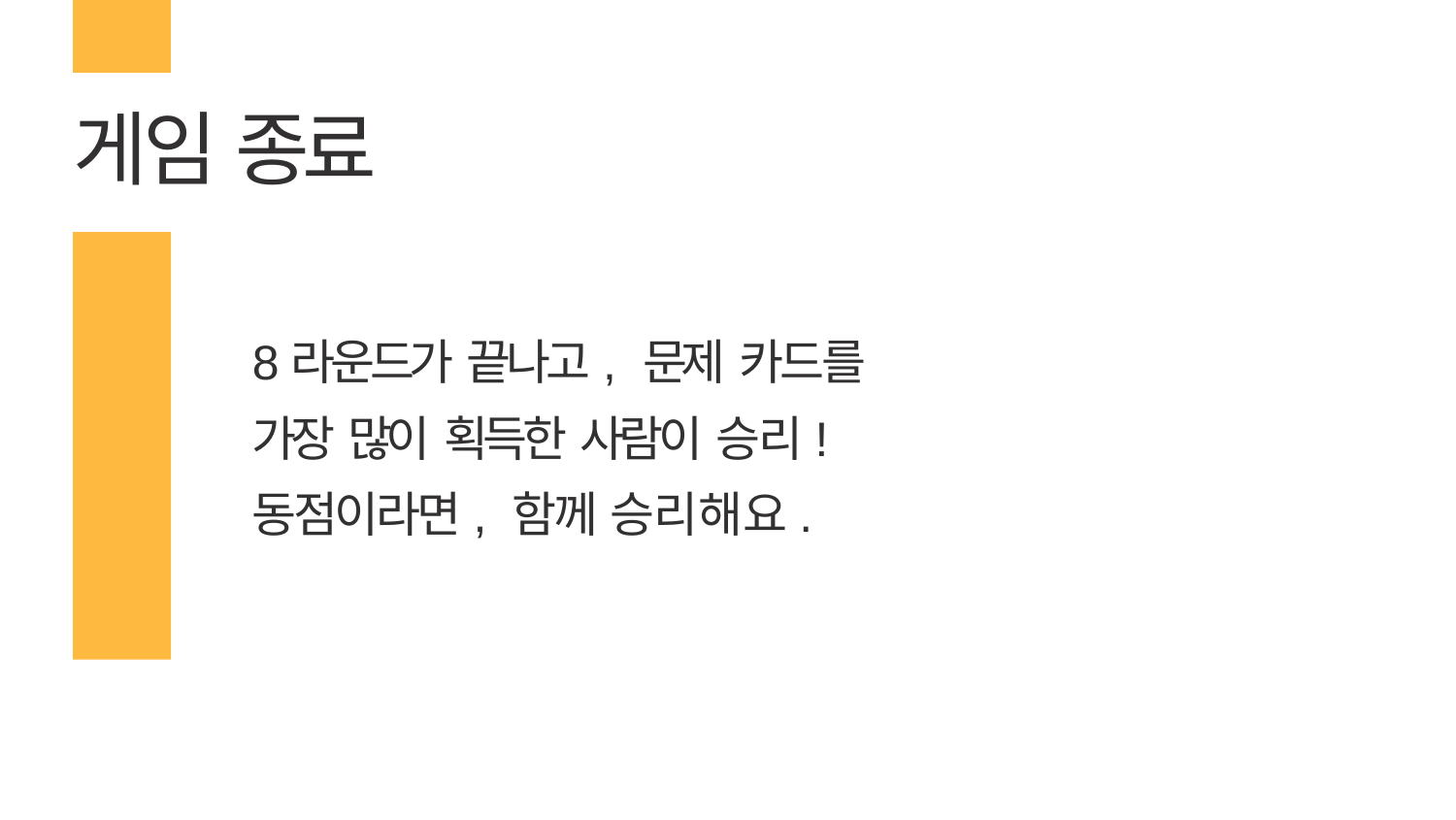

# 게임 종료

8라운드가 끝나고, 문제 카드를
가장 많이 획득한 사람이 승리!
동점이라면, 함께 승리해요.